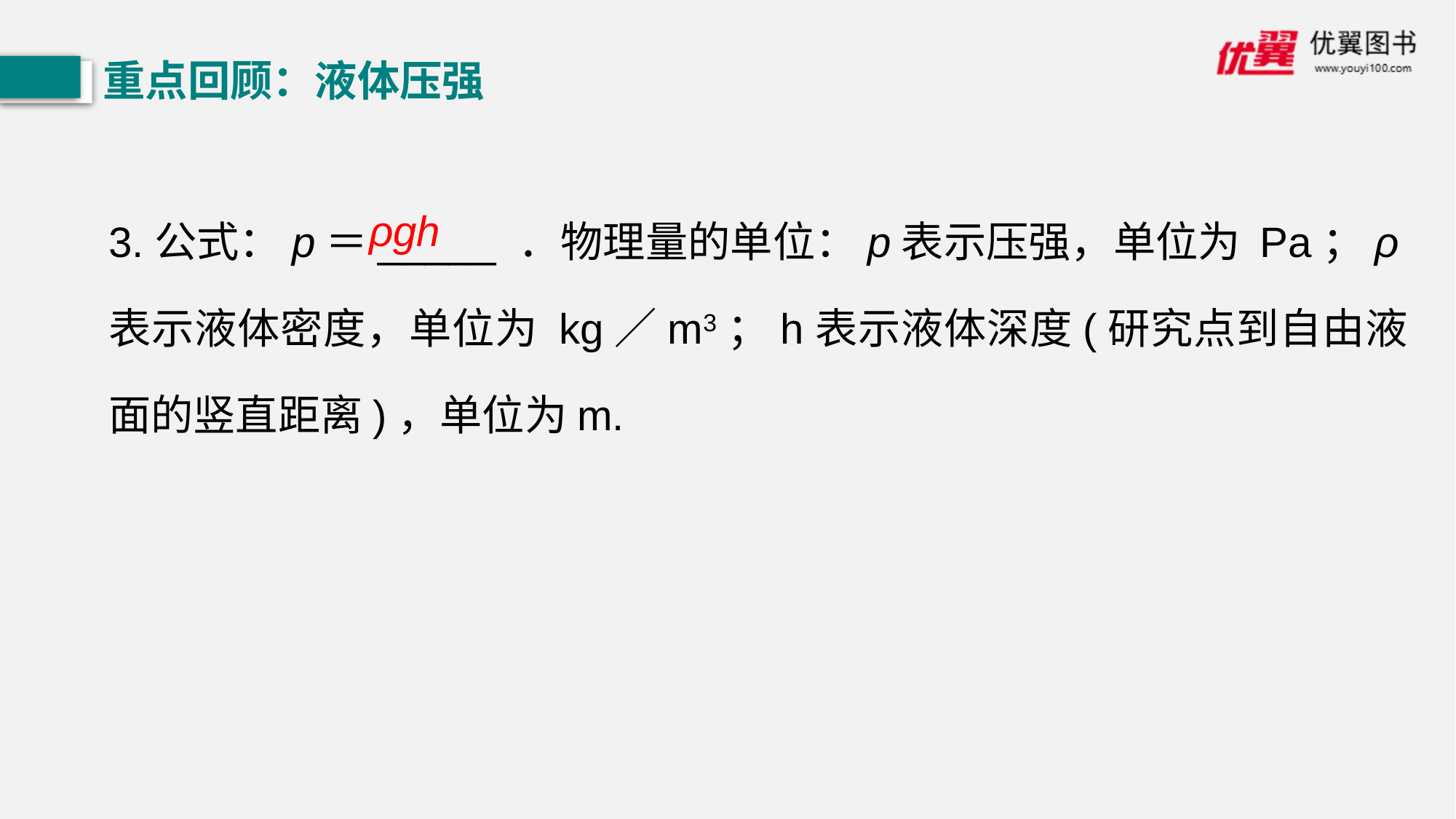

重点回顾：液体压强

3.公式：p＝_____ ．物理量的单位：p表示压强，单位为 Pa；ρ表示液体密度，单位为 kg／m3；h表示液体深度(研究点到自由液面的竖直距离)，单位为m.

ρgh